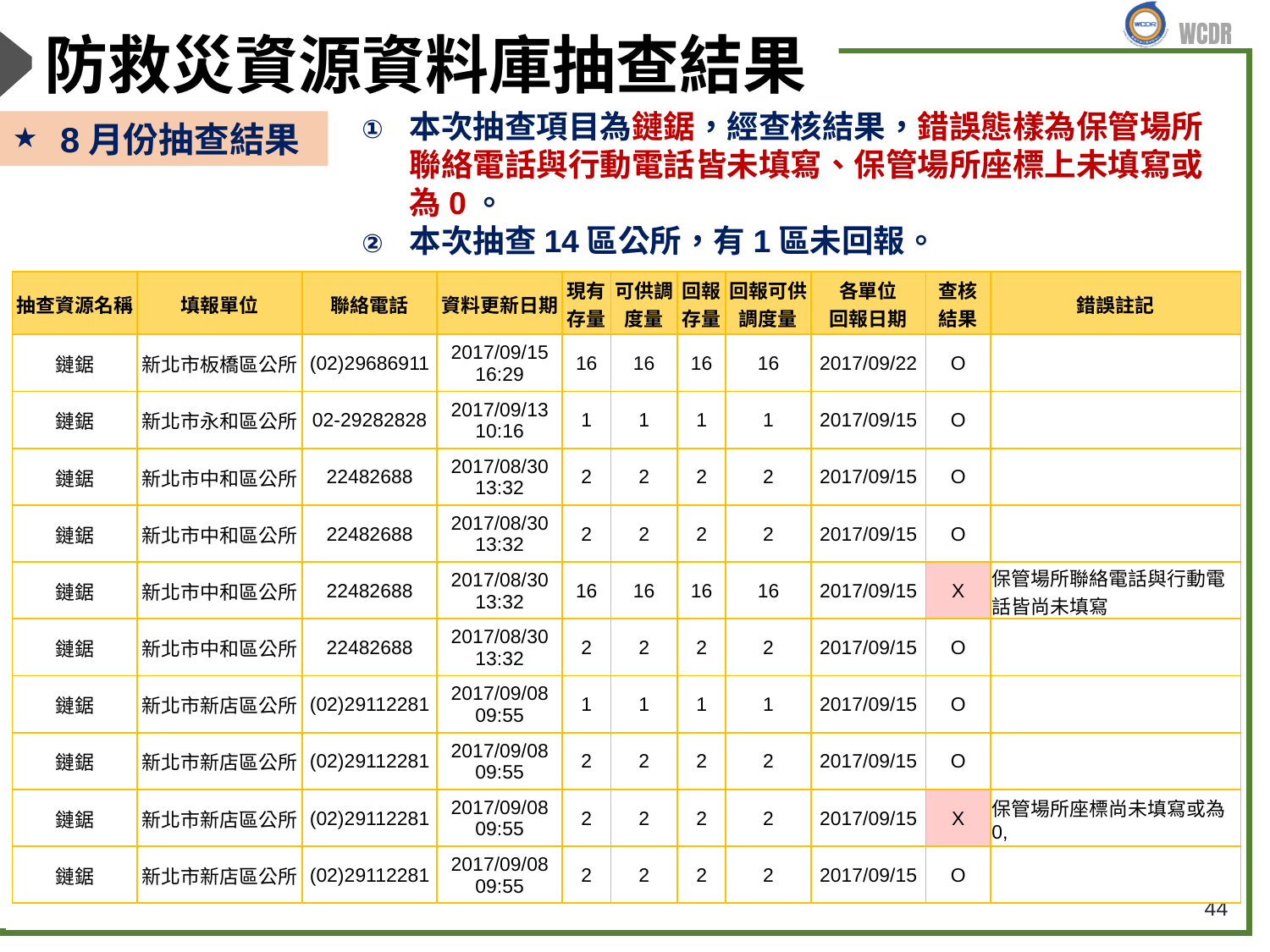

# 防救災資源資料庫抽查結果
本次抽查項目為鏈鋸，經查核結果，錯誤態樣為保管場所聯絡電話與行動電話皆未填寫、保管場所座標上未填寫或為0。
本次抽查14區公所，有1區未回報。
8月份抽查結果
| 抽查資源名稱 | 填報單位 | 聯絡電話 | 資料更新日期 | 現有存量 | 可供調度量 | 回報存量 | 回報可供調度量 | 各單位 回報日期 | 查核 結果 | 錯誤註記 |
| --- | --- | --- | --- | --- | --- | --- | --- | --- | --- | --- |
| 鏈鋸 | 新北市板橋區公所 | (02)29686911 | 2017/09/15 16:29 | 16 | 16 | 16 | 16 | 2017/09/22 | O |  |
| 鏈鋸 | 新北市永和區公所 | 02-29282828 | 2017/09/13 10:16 | 1 | 1 | 1 | 1 | 2017/09/15 | O |  |
| 鏈鋸 | 新北市中和區公所 | 22482688 | 2017/08/30 13:32 | 2 | 2 | 2 | 2 | 2017/09/15 | O |  |
| 鏈鋸 | 新北市中和區公所 | 22482688 | 2017/08/30 13:32 | 2 | 2 | 2 | 2 | 2017/09/15 | O |  |
| 鏈鋸 | 新北市中和區公所 | 22482688 | 2017/08/30 13:32 | 16 | 16 | 16 | 16 | 2017/09/15 | X | 保管場所聯絡電話與行動電話皆尚未填寫 |
| 鏈鋸 | 新北市中和區公所 | 22482688 | 2017/08/30 13:32 | 2 | 2 | 2 | 2 | 2017/09/15 | O |  |
| 鏈鋸 | 新北市新店區公所 | (02)29112281 | 2017/09/08 09:55 | 1 | 1 | 1 | 1 | 2017/09/15 | O |  |
| 鏈鋸 | 新北市新店區公所 | (02)29112281 | 2017/09/08 09:55 | 2 | 2 | 2 | 2 | 2017/09/15 | O |  |
| 鏈鋸 | 新北市新店區公所 | (02)29112281 | 2017/09/08 09:55 | 2 | 2 | 2 | 2 | 2017/09/15 | X | 保管場所座標尚未填寫或為0, |
| 鏈鋸 | 新北市新店區公所 | (02)29112281 | 2017/09/08 09:55 | 2 | 2 | 2 | 2 | 2017/09/15 | O |  |
44